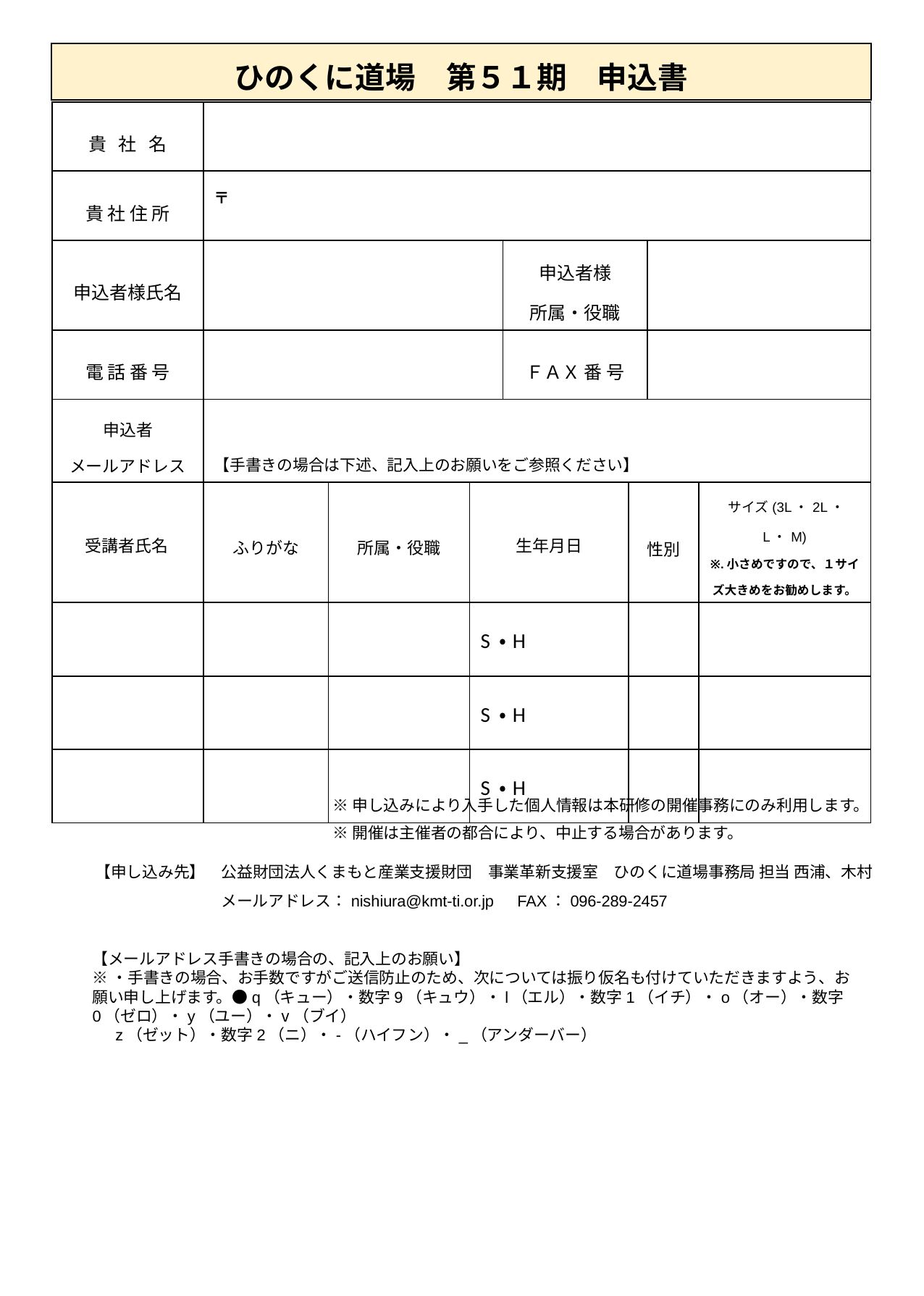

ひのくに道場　第５１期　申込書
| 貴 社 名 |  |  |  |  |  |  |  |
| --- | --- | --- | --- | --- | --- | --- | --- |
| 貴 社 住 所 | 〒 |  |  |  |  |  |  |
| 申込者様氏名 |  |  |  | 申込者様 所属・役職 |  |  |  |
| 電 話 番 号 |  |  |  | ＦＡＸ 番 号 |  |  |  |
| 申込者 メールアドレス | 【手書きの場合は下述、記入上のお願いをご参照ください】 |  |  |  |  |  |  |
| 受講者氏名 | ふりがな | 所属・役職 | 生年月日 | 生年月日 | 性別 | サイズ　(3L・2L・L・M) | サイズ(3L・2L・L・M) ※.小さめですので、１サイズ大きめをお勧めします。 |
|  |  |  | S ・H |  |  |  |  |
|  |  |  | S ・H |  |  |  |  |
|  |  |  | S ・H |  |  |  |  |
※申し込みにより入手した個人情報は本研修の開催事務にのみ利用します。
※開催は主催者の都合により、中止する場合があります。
【申し込み先】　公益財団法人くまもと産業支援財団　事業革新支援室　ひのくに道場事務局 担当 西浦、木村
　　　　　　　　メールアドレス：nishiura@kmt-ti.or.jp　FAX：096-289-2457
【メールアドレス手書きの場合の、記入上のお願い】
※・手書きの場合、お手数ですがご送信防止のため、次については振り仮名も付けていただきますよう、お願い申し上げます。●q（キュー）・数字9（キュウ）・l（エル）・数字1（イチ）・o（オー）・数字0（ゼロ）・y（ユー）・ⅴ（ブイ）
　 z（ゼット）・数字2（ニ）・-（ハイフン）・_（アンダーバー）